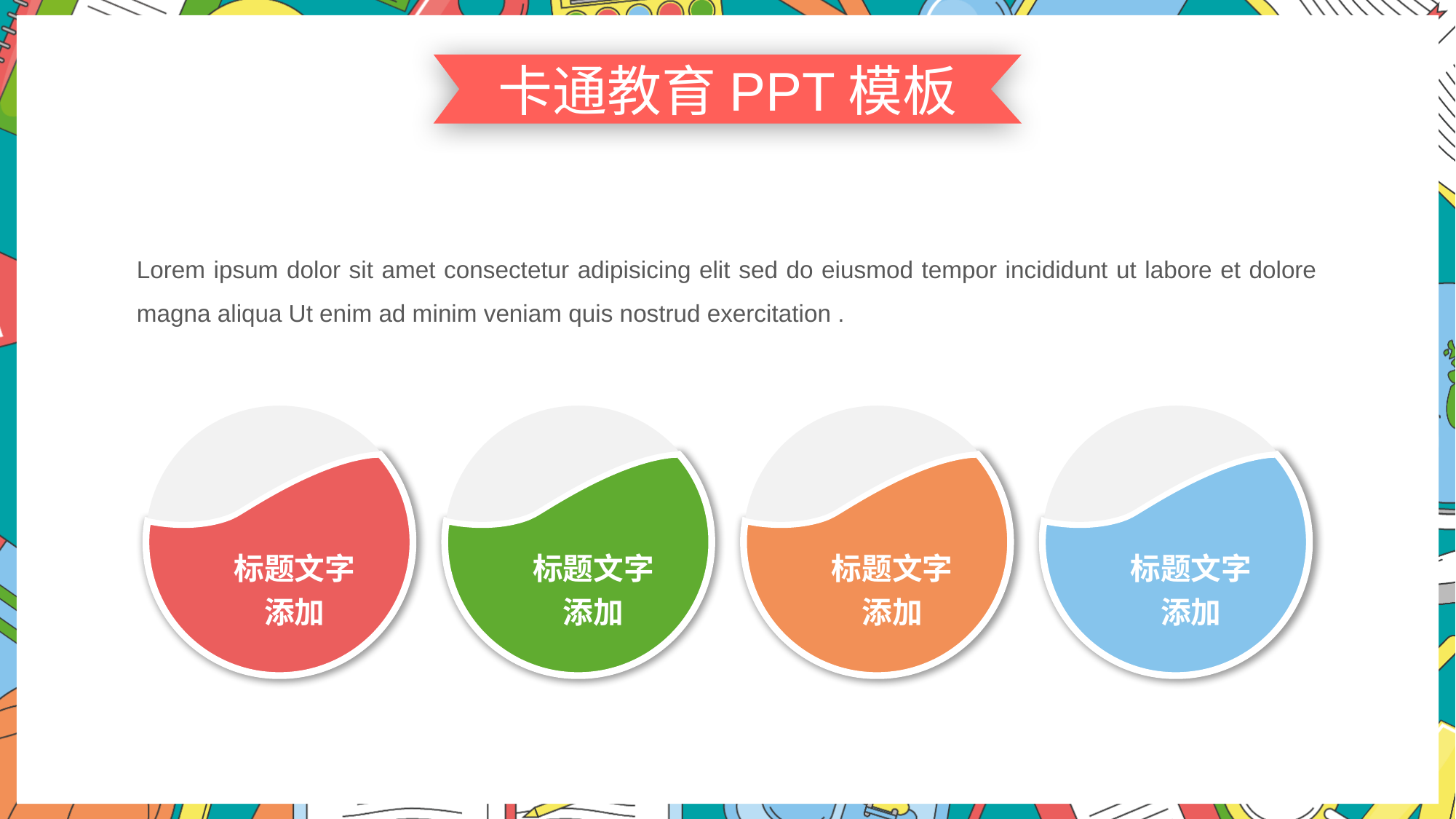

卡通教育PPT模板

Lorem ipsum dolor sit amet consectetur adipisicing elit sed do eiusmod tempor incididunt ut labore et dolore magna aliqua Ut enim ad minim veniam quis nostrud exercitation .

标题文字
添加

标题文字
添加

标题文字
添加

标题文字
添加